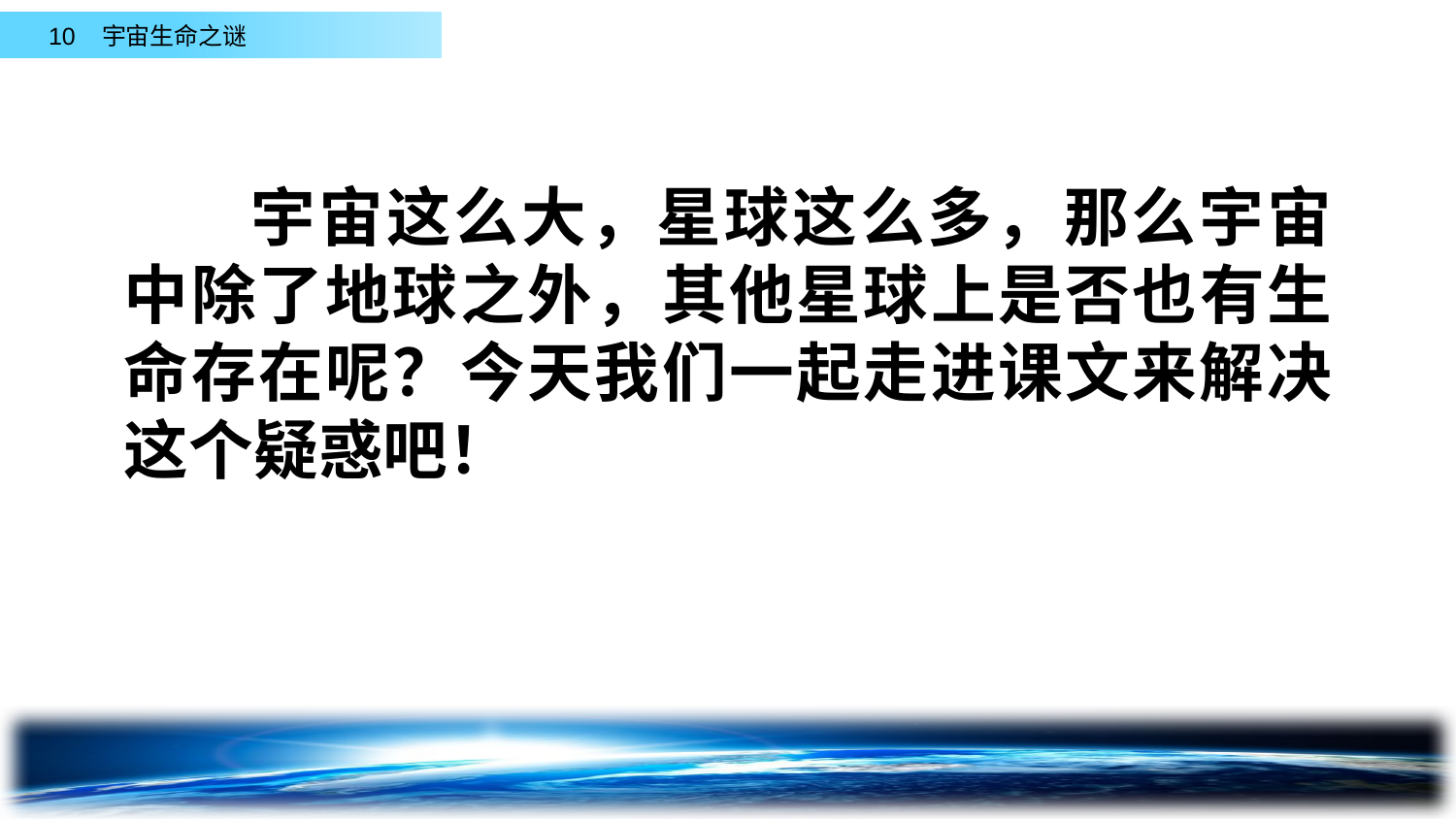

宇宙这么大，星球这么多，那么宇宙中除了地球之外，其他星球上是否也有生命存在呢？今天我们一起走进课文来解决这个疑惑吧！